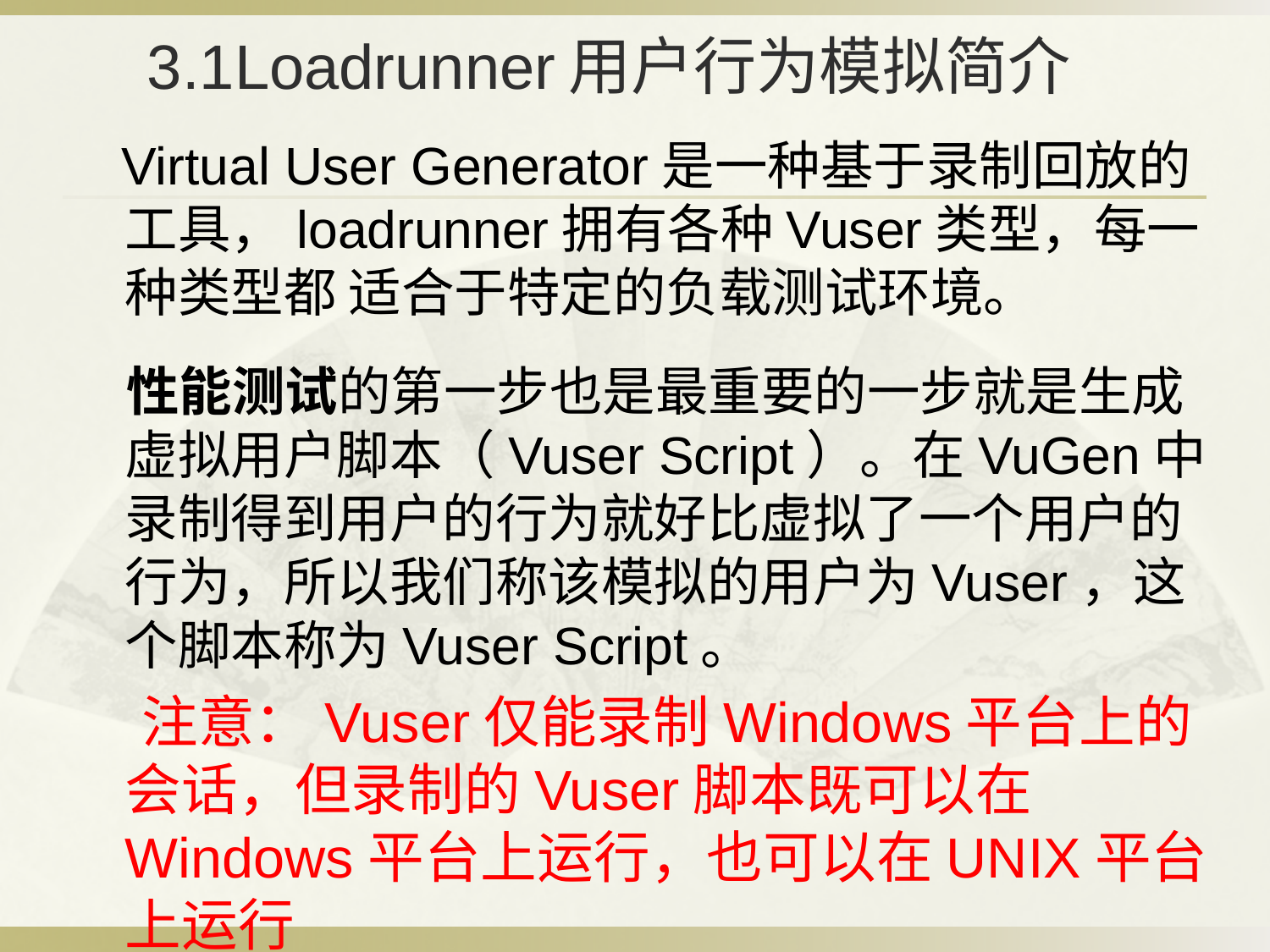

# 3.1Loadrunner用户行为模拟简介
   Virtual User Generator是一种基于录制回放的工具，loadrunner拥有各种Vuser类型，每一种类型都 适合于特定的负载测试环境。

   性能测试的第一步也是最重要的一步就是生成虚拟用户脚本（Vuser Script）。在VuGen中录制得到用户的行为就好比虚拟了一个用户的行为，所以我们称该模拟的用户为Vuser，这个脚本称为Vuser Script。
    注意：Vuser仅能录制Windows平台上的会话，但录制的Vuser脚本既可以在Windows平台上运行，也可以在UNIX平台上运行